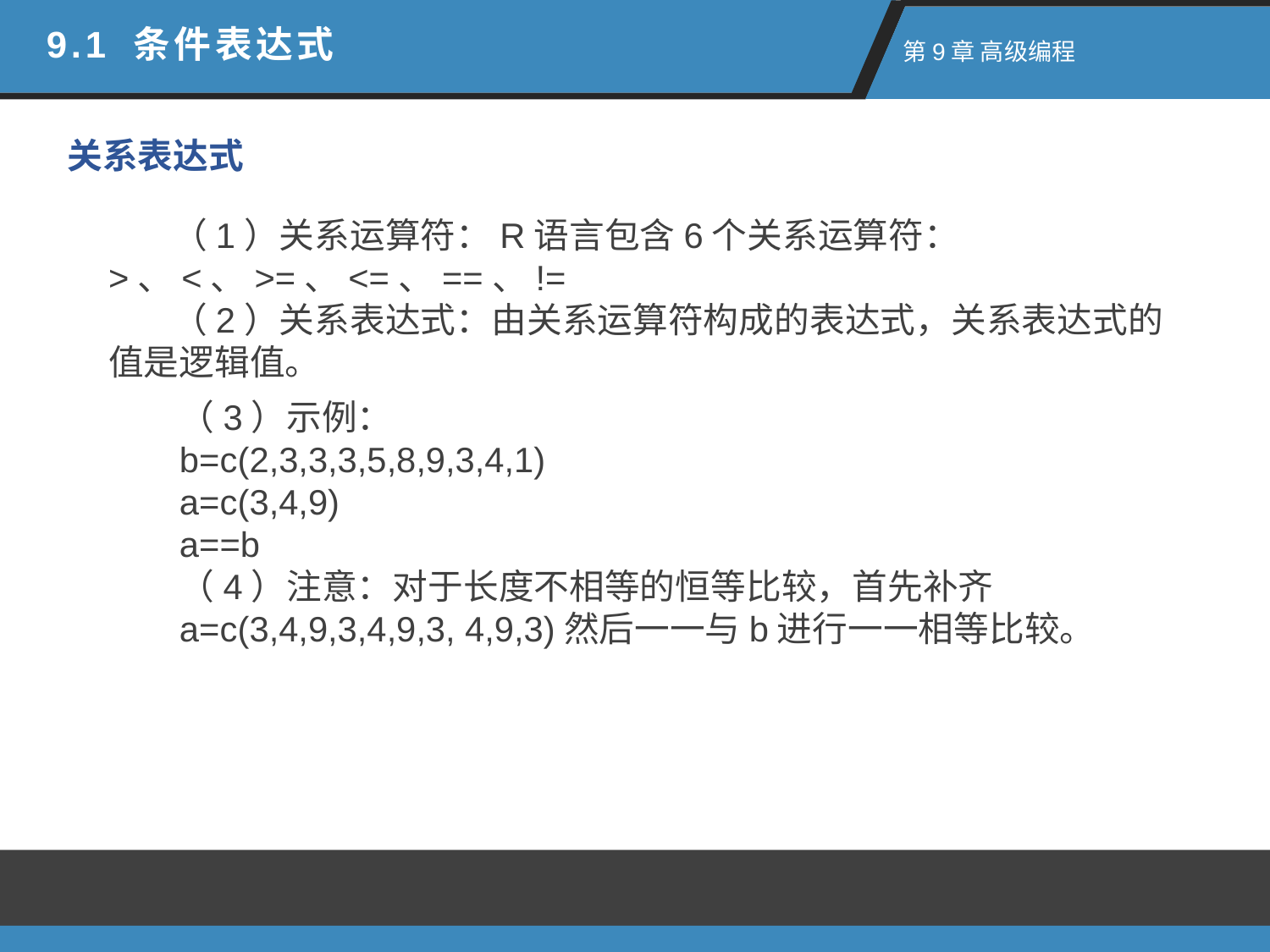

9.1 条件表达式
  第9章 高级编程
关系表达式
（1）关系运算符：R语言包含6个关系运算符：>、<、>=、<=、==、!=
（2）关系表达式：由关系运算符构成的表达式，关系表达式的值是逻辑值。
（3）示例：
b=c(2,3,3,3,5,8,9,3,4,1)
a=c(3,4,9)
a==b
（4）注意：对于长度不相等的恒等比较，首先补齐a=c(3,4,9,3,4,9,3, 4,9,3)然后一一与b进行一一相等比较。